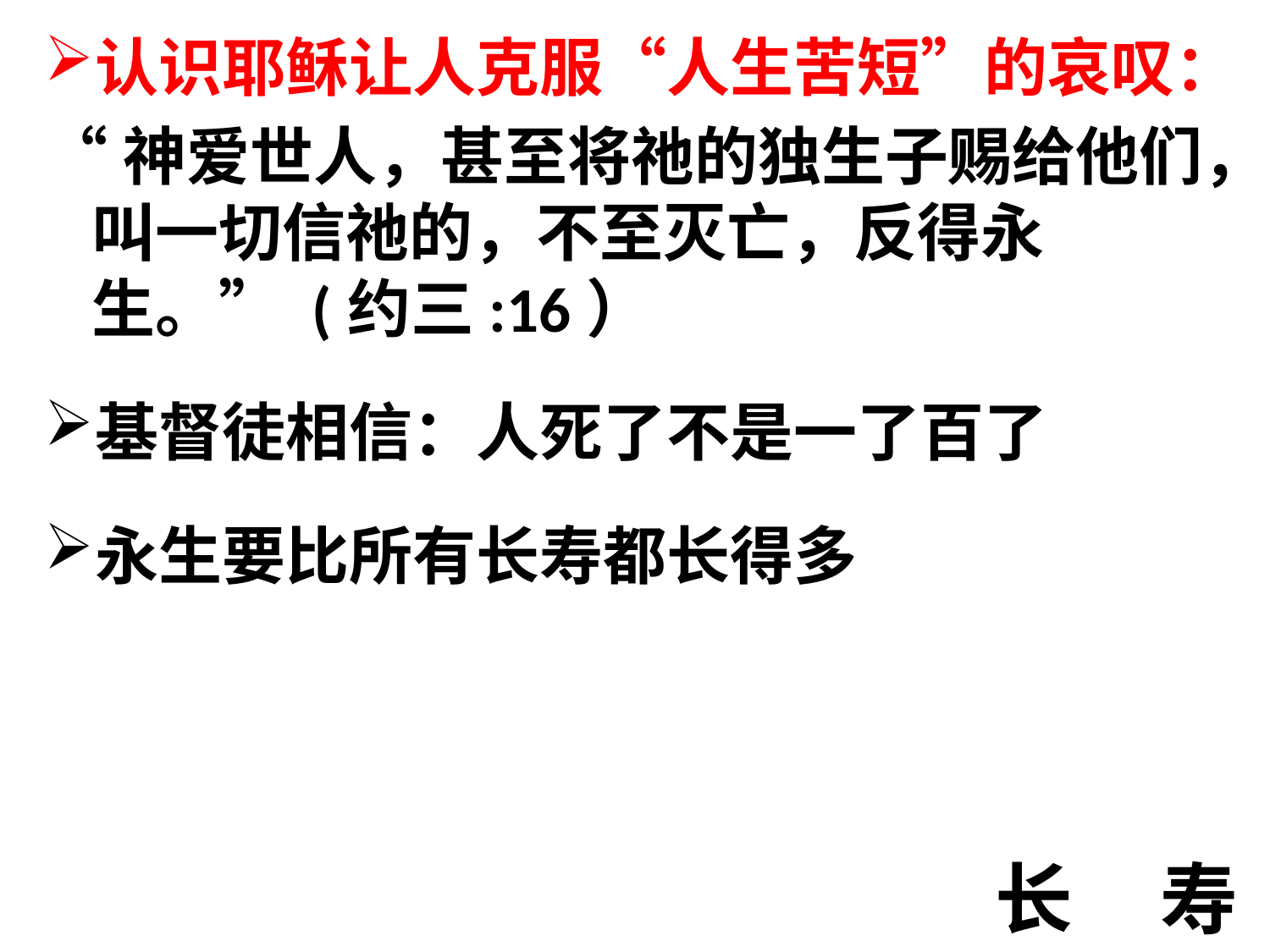

认识耶稣让人克服“人生苦短”的哀叹：
“神爱世人，甚至将祂的独生子赐给他们，叫一切信祂的，不至灭亡，反得永生。” (约三:16）

基督徒相信：人死了不是一了百了

永生要比所有长寿都长得多
# 长     寿